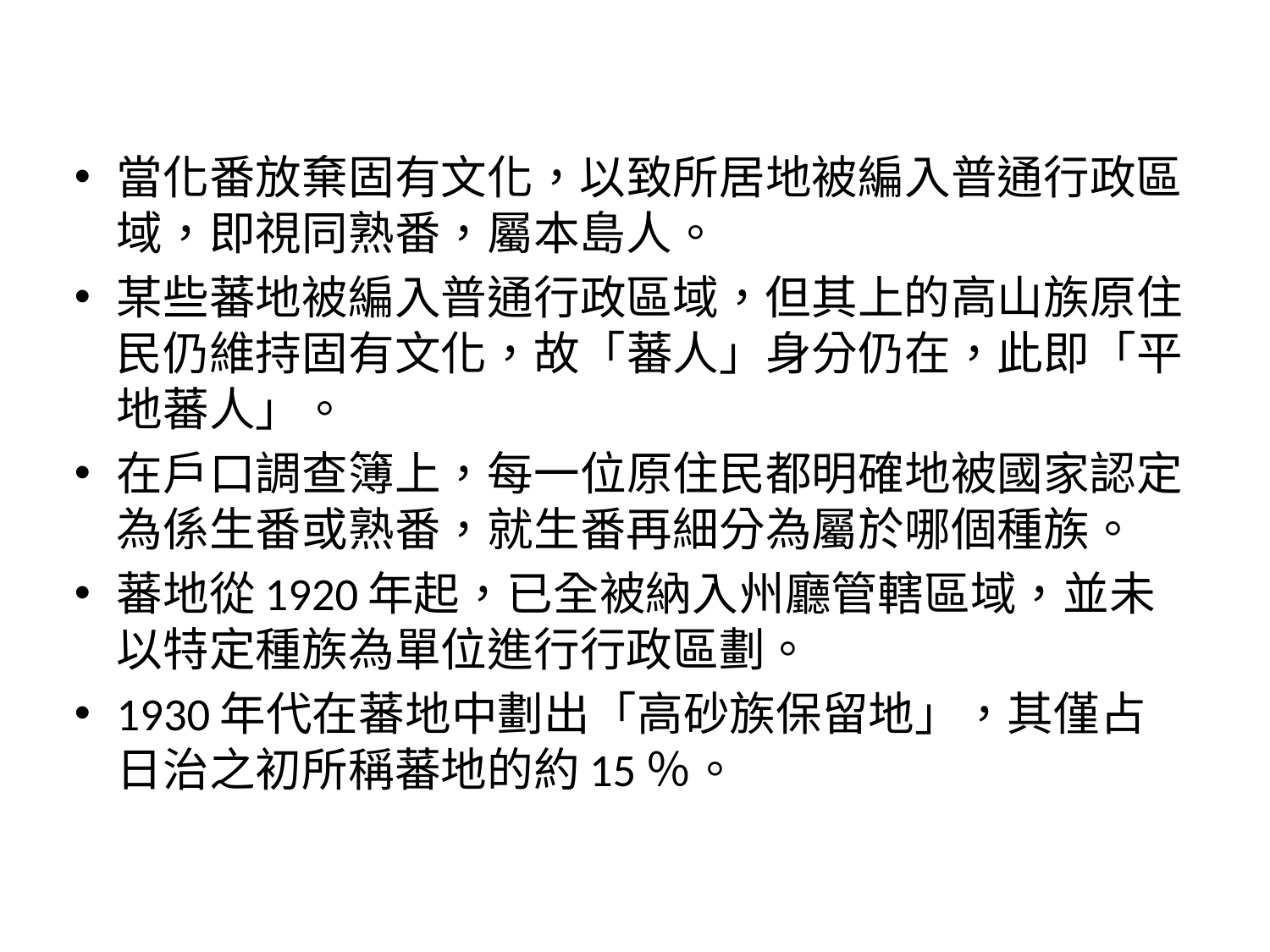

#
當化番放棄固有文化，以致所居地被編入普通行政區域，即視同熟番，屬本島人。
某些蕃地被編入普通行政區域，但其上的高山族原住民仍維持固有文化，故「蕃人」身分仍在，此即「平地蕃人」。
在戶口調查簿上，每一位原住民都明確地被國家認定為係生番或熟番，就生番再細分為屬於哪個種族。
蕃地從1920年起，已全被納入州廳管轄區域，並未以特定種族為單位進行行政區劃。
1930年代在蕃地中劃出「高砂族保留地」，其僅占日治之初所稱蕃地的約15％。